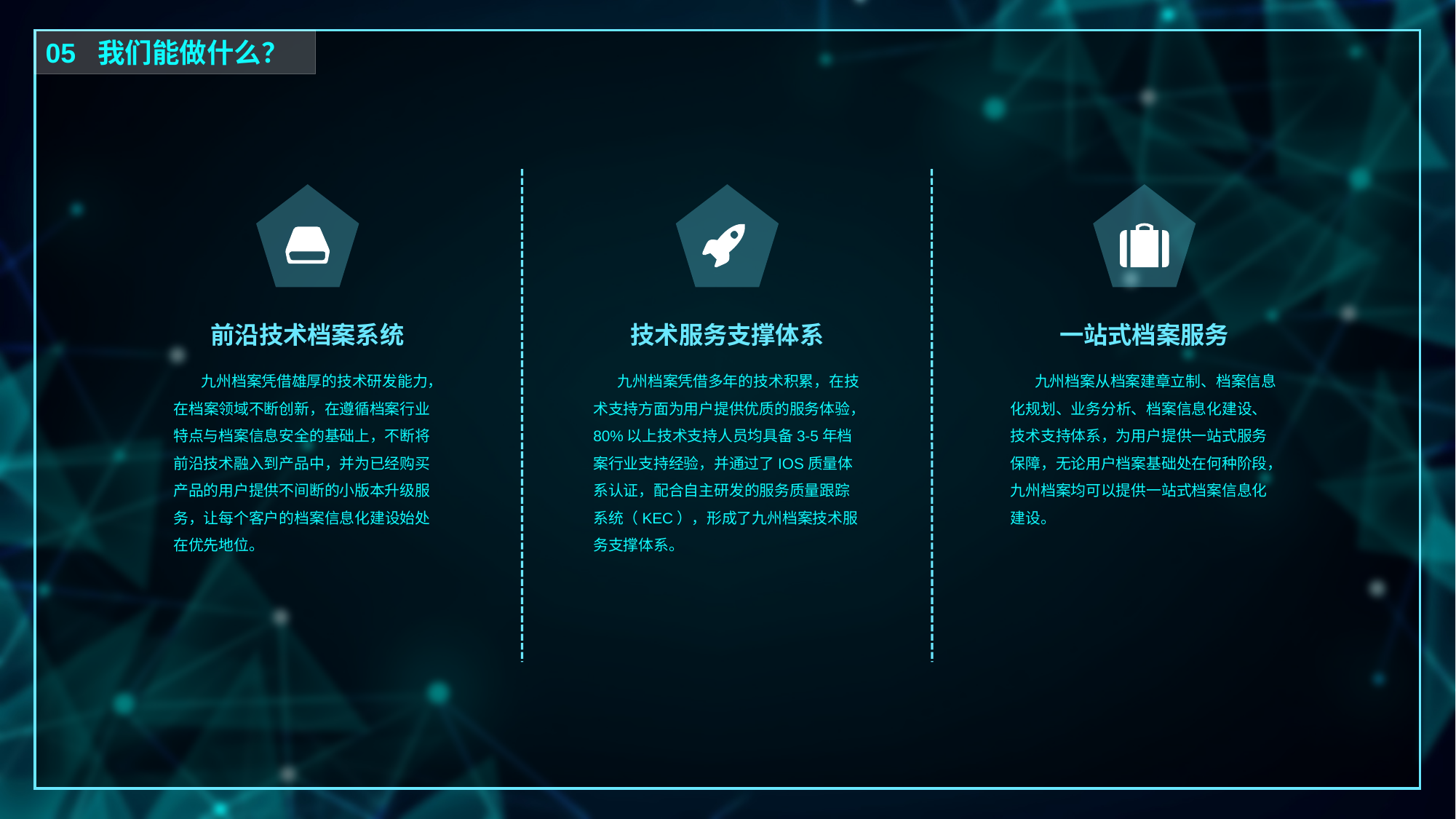

05  我们能做什么？

前沿技术档案系统
技术服务支撑体系
一站式档案服务
       九州档案凭借雄厚的技术研发能力，在档案领域不断创新，在遵循档案行业特点与档案信息安全的基础上，不断将前沿技术融入到产品中，并为已经购买产品的用户提供不间断的小版本升级服务，让每个客户的档案信息化建设始处在优先地位。
      九州档案凭借多年的技术积累，在技术支持方面为用户提供优质的服务体验，80%以上技术支持人员均具备3-5年档案行业支持经验，并通过了IOS质量体系认证，配合自主研发的服务质量跟踪系统（KEC），形成了九州档案技术服务支撑体系。
      九州档案从档案建章立制、档案信息化规划、业务分析、档案信息化建设、技术支持体系，为用户提供一站式服务保障，无论用户档案基础处在何种阶段，九州档案均可以提供一站式档案信息化建设。